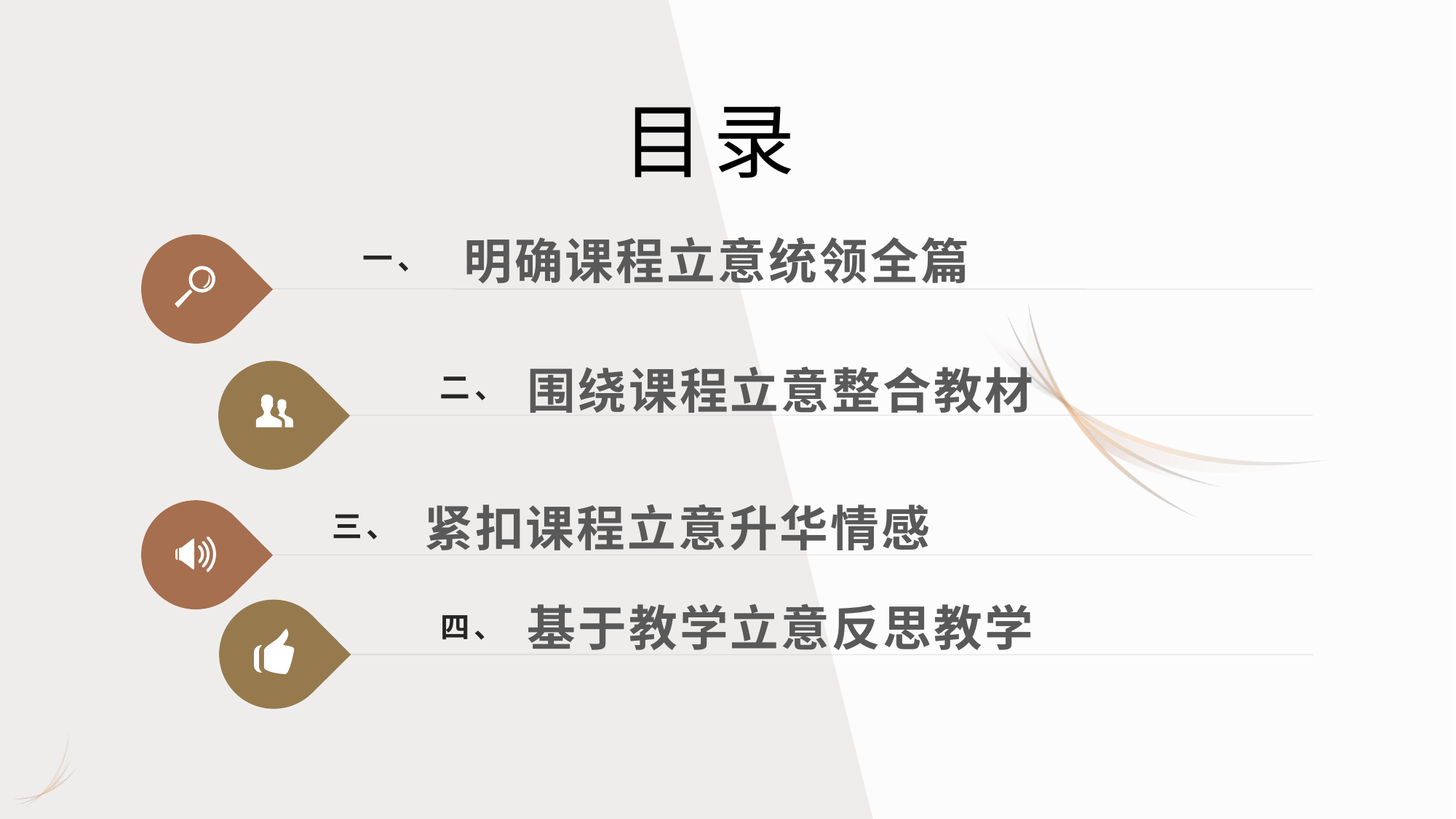

目录
明确课程立意统领全篇
一、

围绕课程立意整合教材

二、

紧扣课程立意升华情感

三、

基于教学立意反思教学

四、